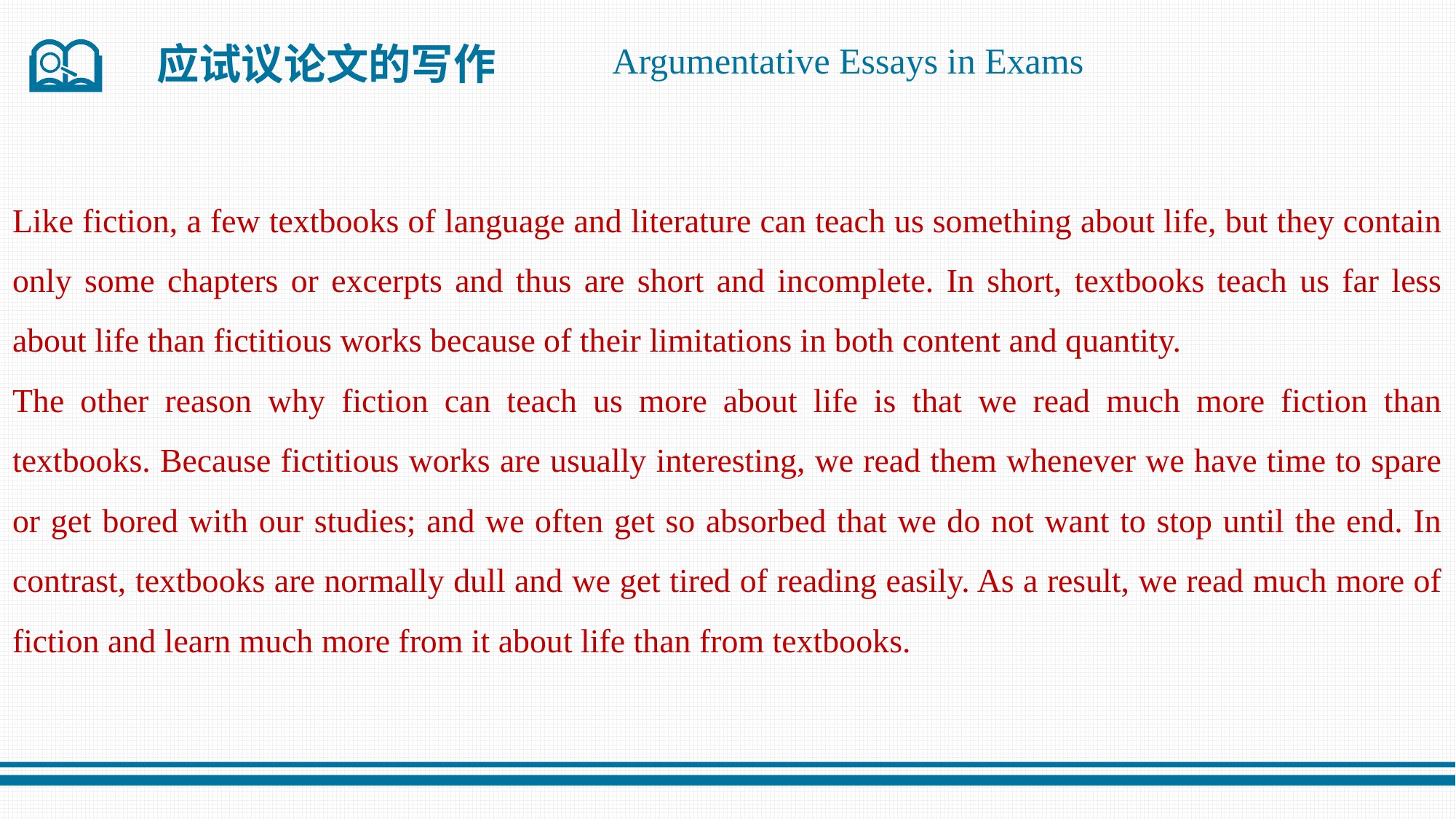

应试议论文的写作
Argumentative Essays in Exams
Like fiction, a few textbooks of language and literature can teach us something about life, but they contain only some chapters or excerpts and thus are short and incomplete. In short, textbooks teach us far less about life than fictitious works because of their limitations in both content and quantity.
The other reason why fiction can teach us more about life is that we read much more fiction than textbooks. Because fictitious works are usually interesting, we read them whenever we have time to spare or get bored with our studies; and we often get so absorbed that we do not want to stop until the end. In contrast, textbooks are normally dull and we get tired of reading easily. As a result, we read much more of fiction and learn much more from it about life than from textbooks.